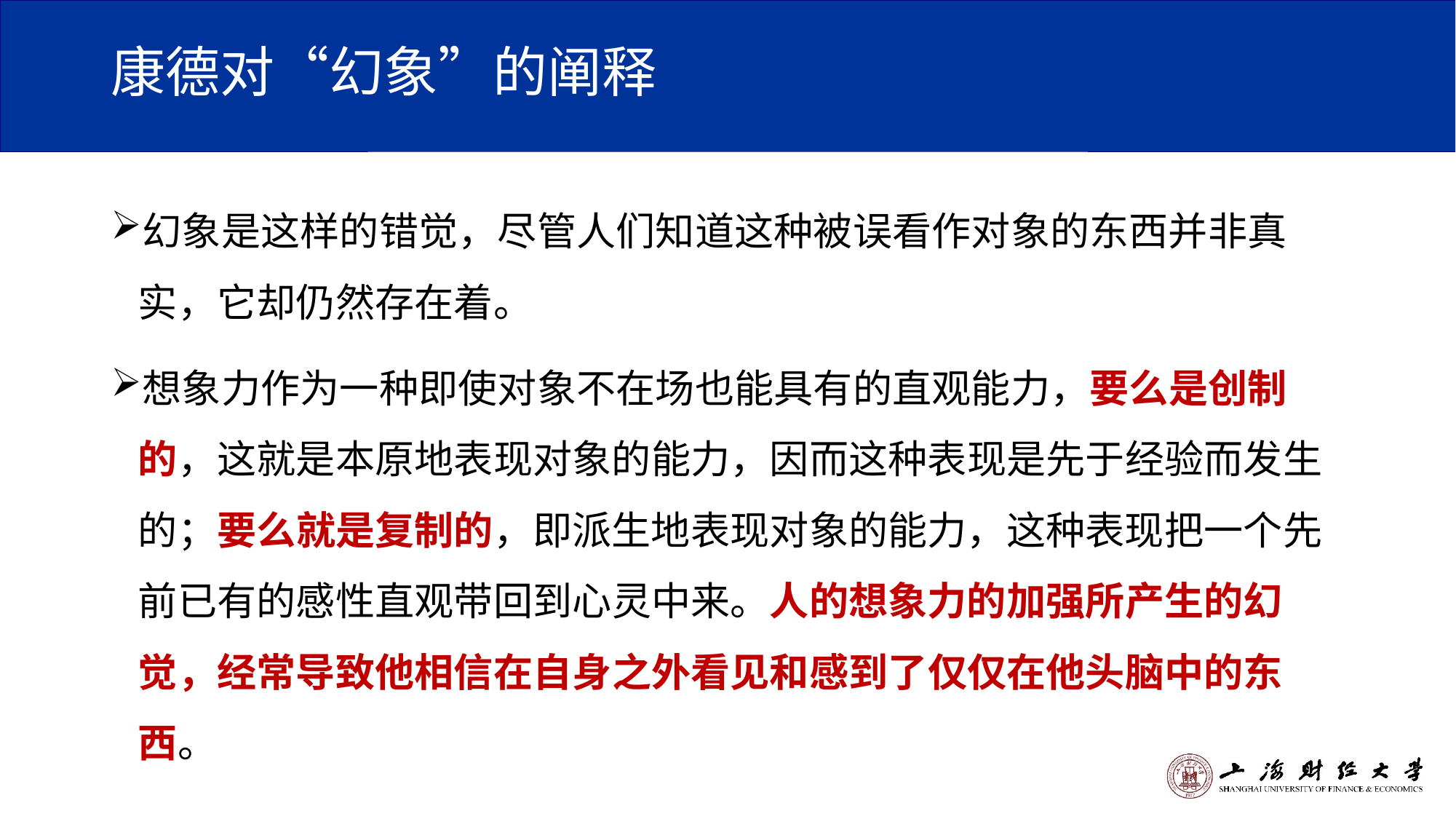

# 康德对“幻象”的阐释
幻象是这样的错觉，尽管人们知道这种被误看作对象的东西并非真实，它却仍然存在着。
想象力作为一种即使对象不在场也能具有的直观能力，要么是创制的，这就是本原地表现对象的能力，因而这种表现是先于经验而发生的；要么就是复制的，即派生地表现对象的能力，这种表现把一个先前已有的感性直观带回到心灵中来。人的想象力的加强所产生的幻觉，经常导致他相信在自身之外看见和感到了仅仅在他头脑中的东西。